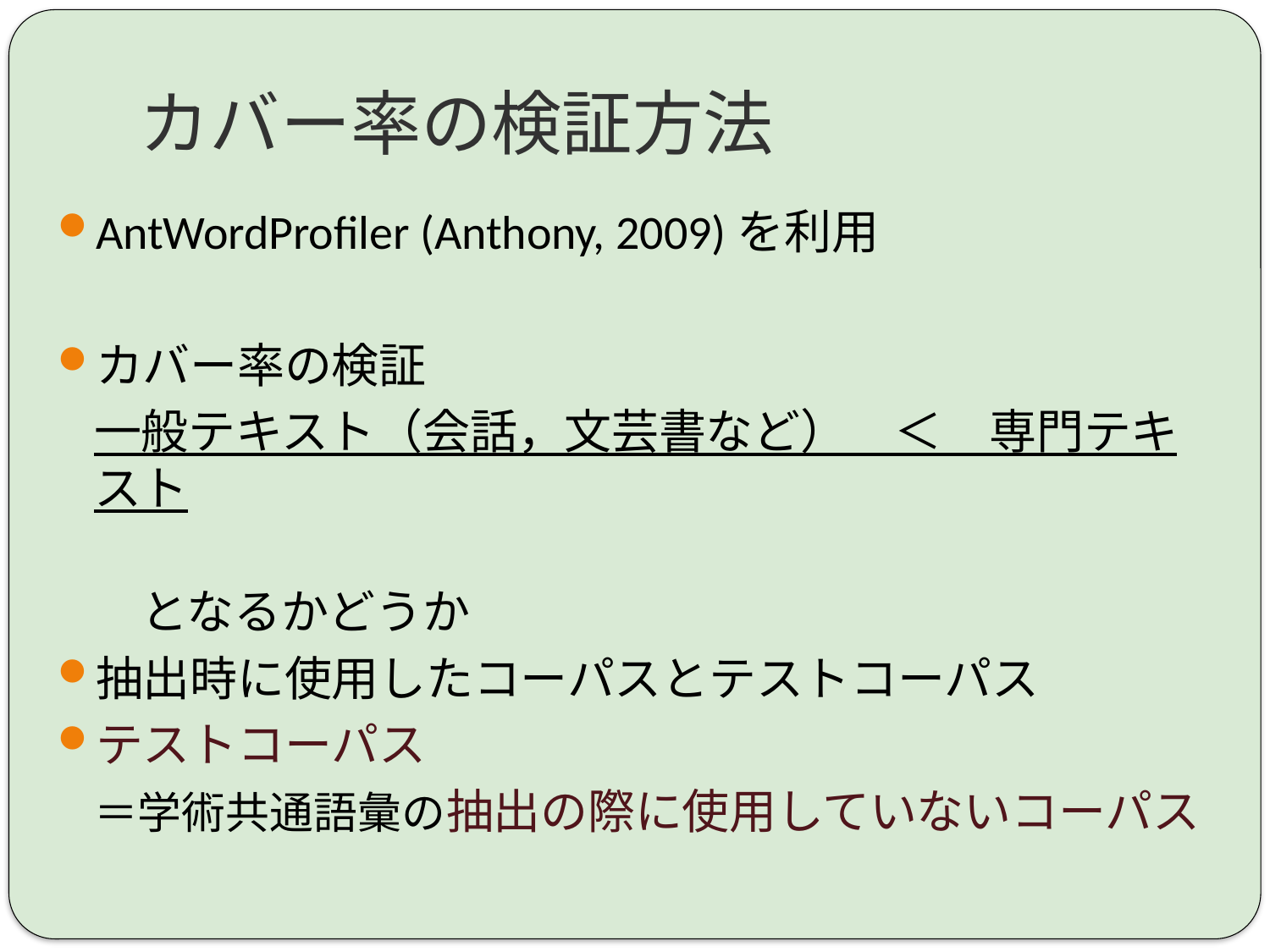

# カバー率の検証方法
AntWordProfiler (Anthony, 2009)を利用

カバー率の検証
	一般テキスト（会話，文芸書など）　＜　専門テキスト
　　　　　　　　　　　　　　　　　　　　　　　　　となるかどうか
抽出時に使用したコーパスとテストコーパス
テストコーパス
	＝学術共通語彙の抽出の際に使用していないコーパス